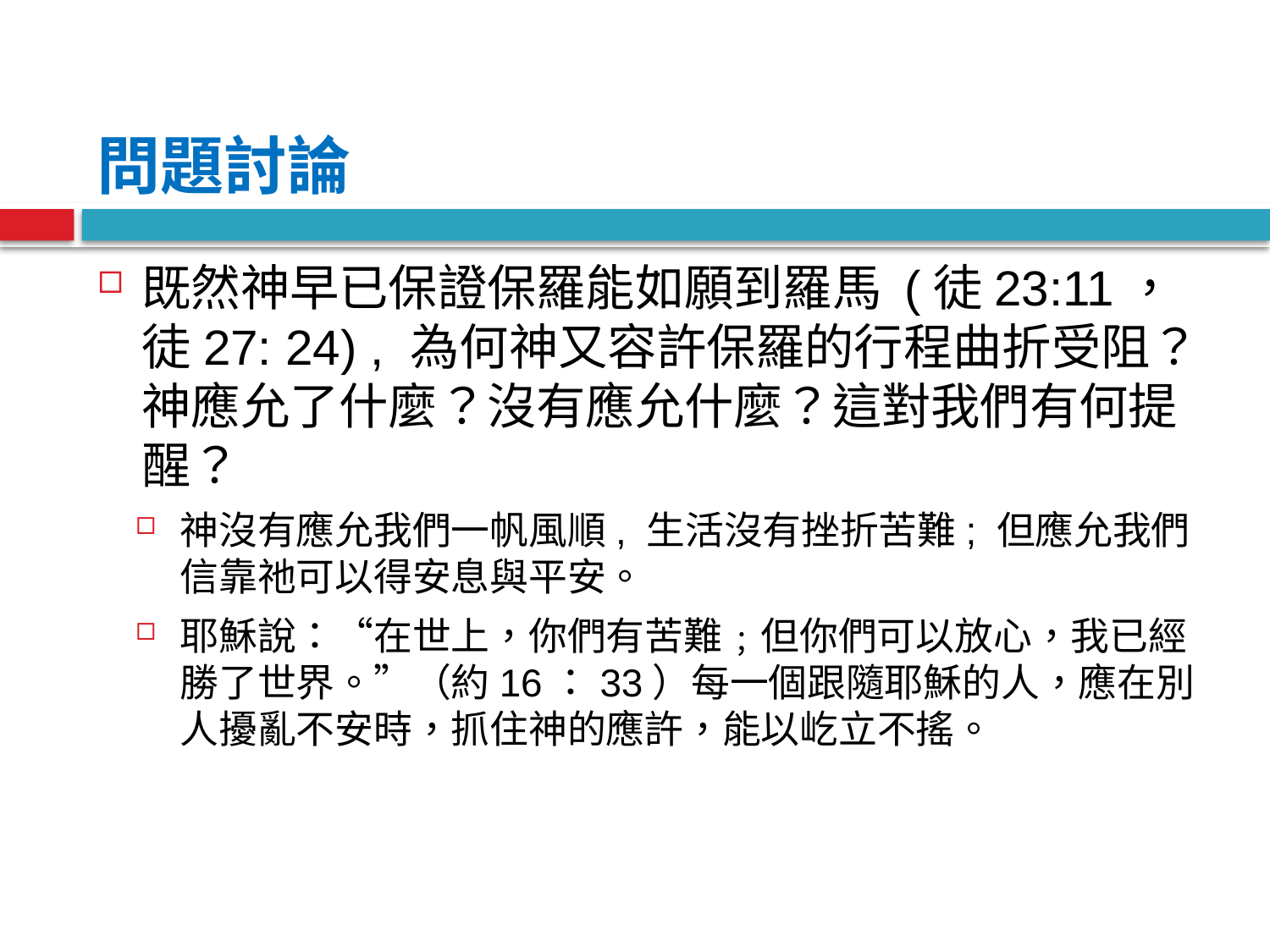

# 問題討論
既然神早已保證保羅能如願到羅馬 (徒23:11，徒27: 24) , 為何神又容許保羅的行程曲折受阻？神應允了什麼？沒有應允什麼？這對我們有何提醒？
神沒有應允我們一帆風順, 生活沒有挫折苦難; 但應允我們信靠祂可以得安息與平安。
耶穌說：“在世上，你們有苦難﹔但你們可以放心，我已經勝了世界。”（約16：33）每一個跟隨耶穌的人，應在別人擾亂不安時，抓住神的應許，能以屹立不搖。